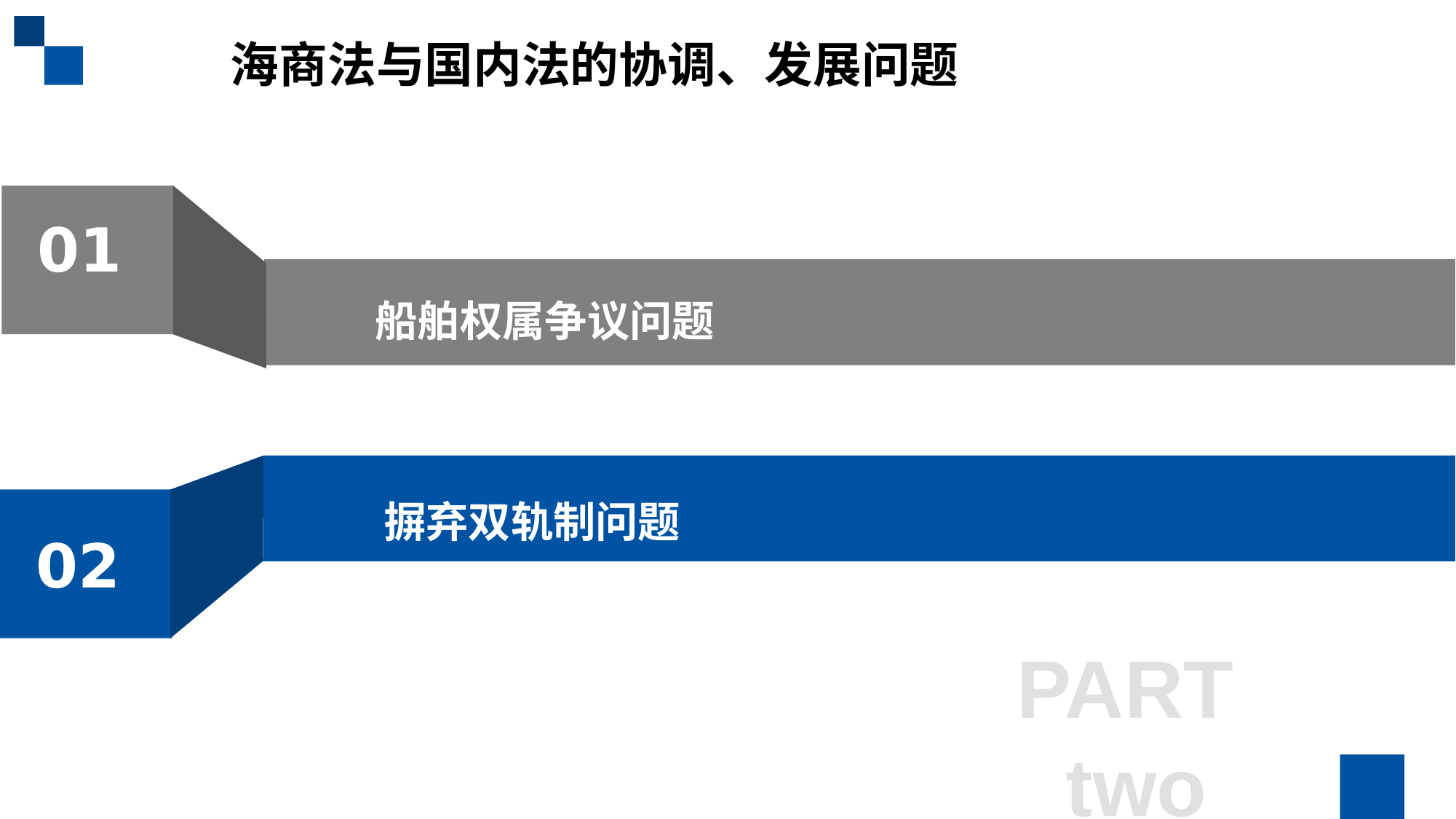

海商法与国内法的协调、发展问题

01

   船舶权属争议问题
双轨制问题

02
 摒弃双轨制问题
PART  two